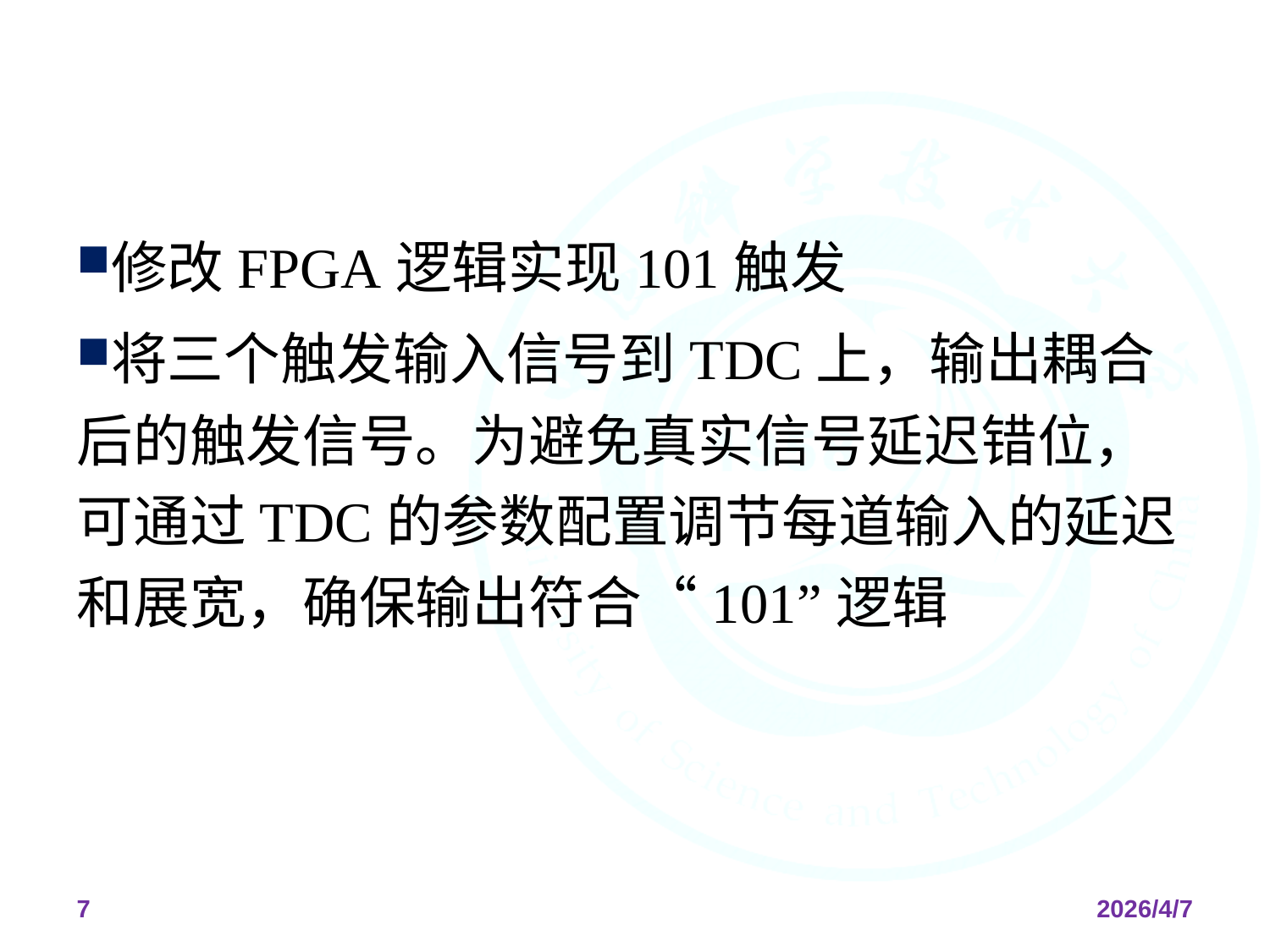

#
修改FPGA逻辑实现101触发
将三个触发输入信号到TDC上，输出耦合后的触发信号。为避免真实信号延迟错位，可通过TDC的参数配置调节每道输入的延迟和展宽，确保输出符合“101”逻辑
7
2026/4/7